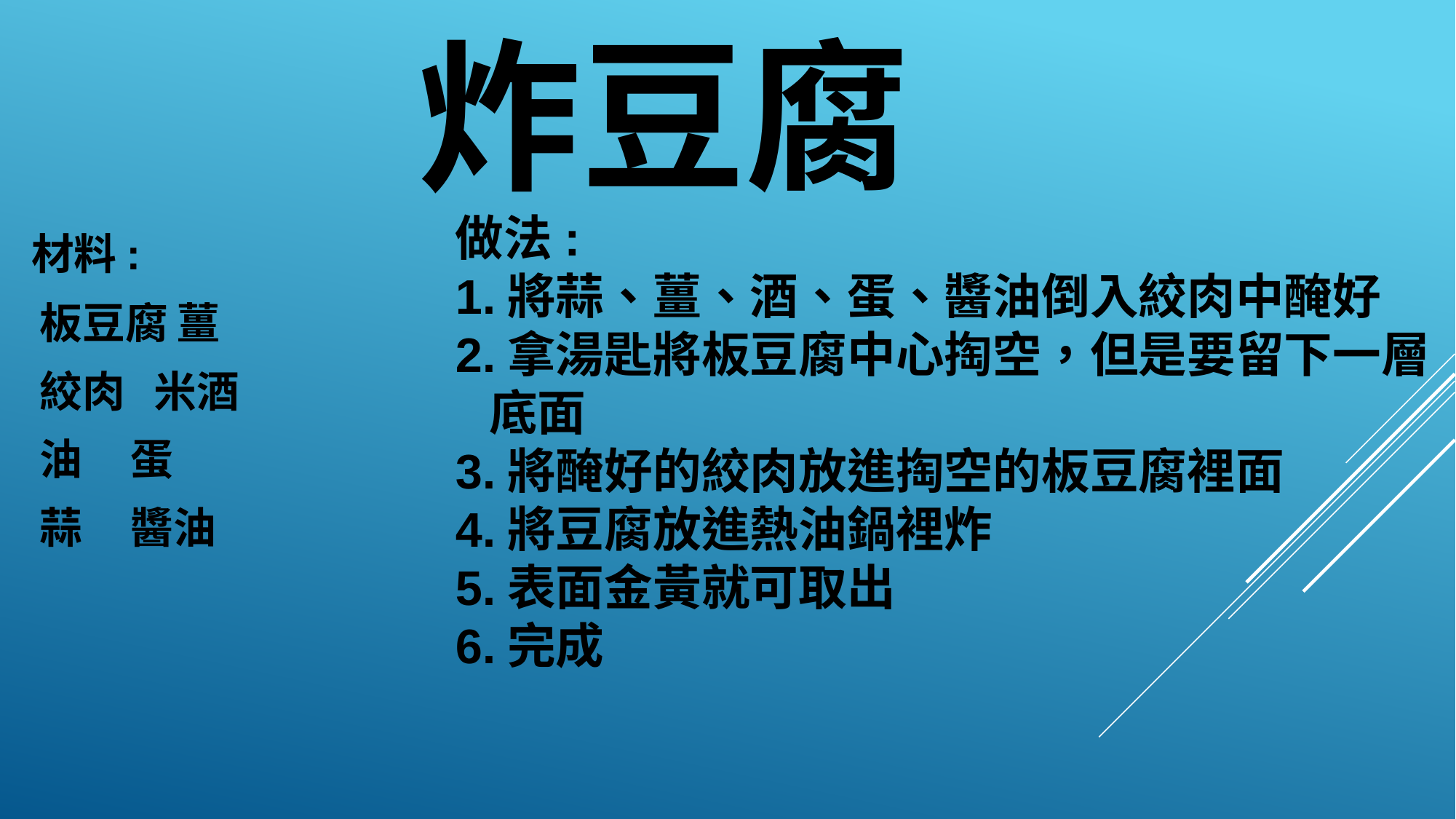

# 炸豆腐
做法:
1.將蒜、薑、酒、蛋、醬油倒入絞肉中醃好
2.拿湯匙將板豆腐中心掏空，但是要留下一層
  底面
3.將醃好的絞肉放進掏空的板豆腐裡面
4.將豆腐放進熱油鍋裡炸
5.表面金黃就可取出
6.完成
 材料:
  板豆腐 薑
  絞肉   米酒
  油     蛋
  蒜     醬油